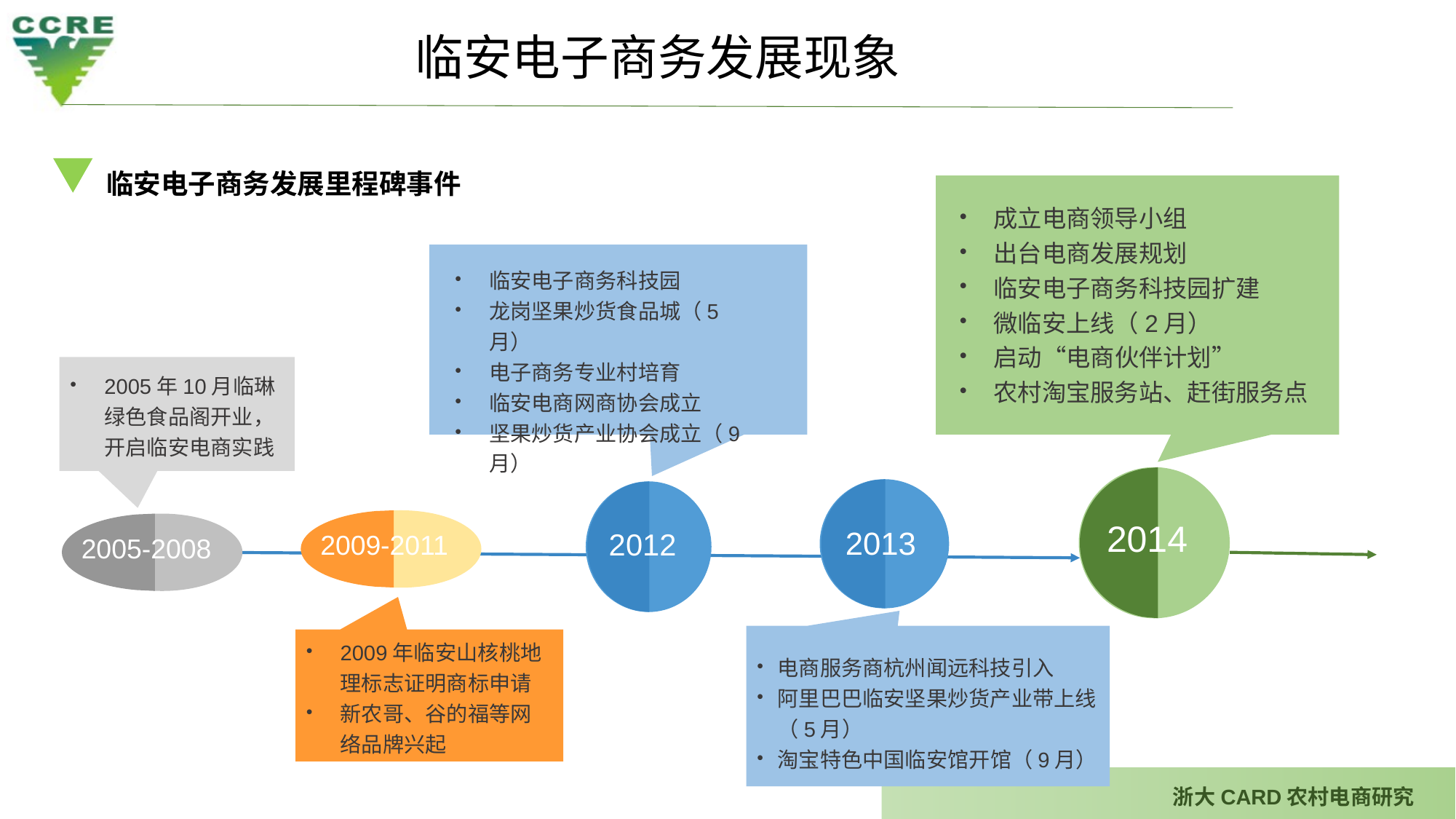

临安电子商务发展现象
临安电子商务发展里程碑事件

成立电商领导小组
出台电商发展规划
临安电子商务科技园扩建
微临安上线（2月）
启动“电商伙伴计划”
农村淘宝服务站、赶街服务点

临安电子商务科技园
龙岗坚果炒货食品城（5月）
电子商务专业村培育
临安电商网商协会成立
坚果炒货产业协会成立（9月）

2005年10月临琳绿色食品阁开业，开启临安电商实践

2014

2013
2012
2009-2011
2005-2008

2009年临安山核桃地理标志证明商标申请
新农哥、谷的福等网络品牌兴起
电商服务商杭州闻远科技引入
阿里巴巴临安坚果炒货产业带上线（5月）
淘宝特色中国临安馆开馆（9月）